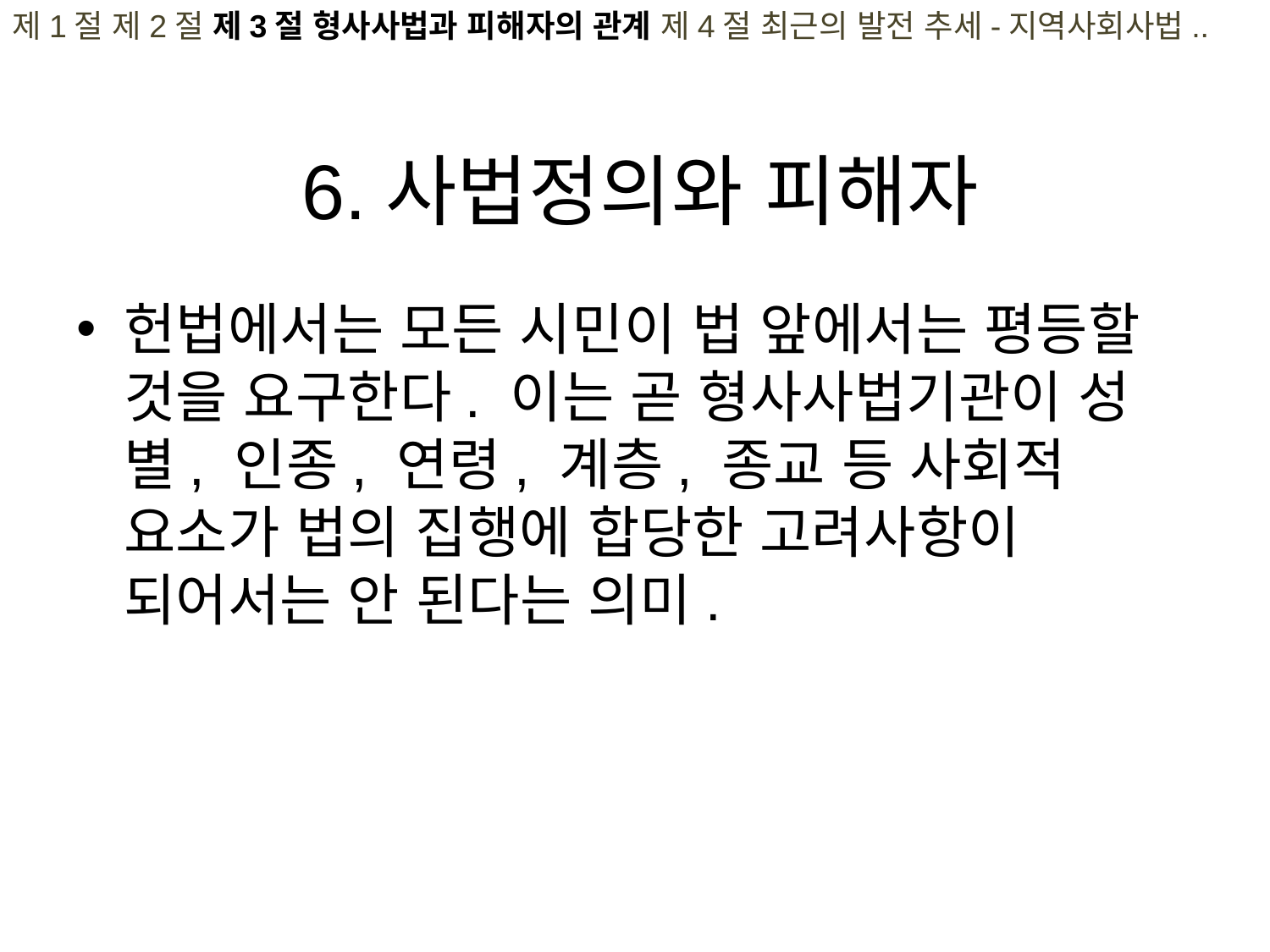

제1절 제2절 제3절 형사사법과 피해자의 관계 제4절 최근의 발전 추세-지역사회사법..
# 6.사법정의와 피해자
헌법에서는 모든 시민이 법 앞에서는 평등할 것을 요구한다. 이는 곧 형사사법기관이 성별, 인종, 연령, 계층, 종교 등 사회적 요소가 법의 집행에 합당한 고려사항이 되어서는 안 된다는 의미.